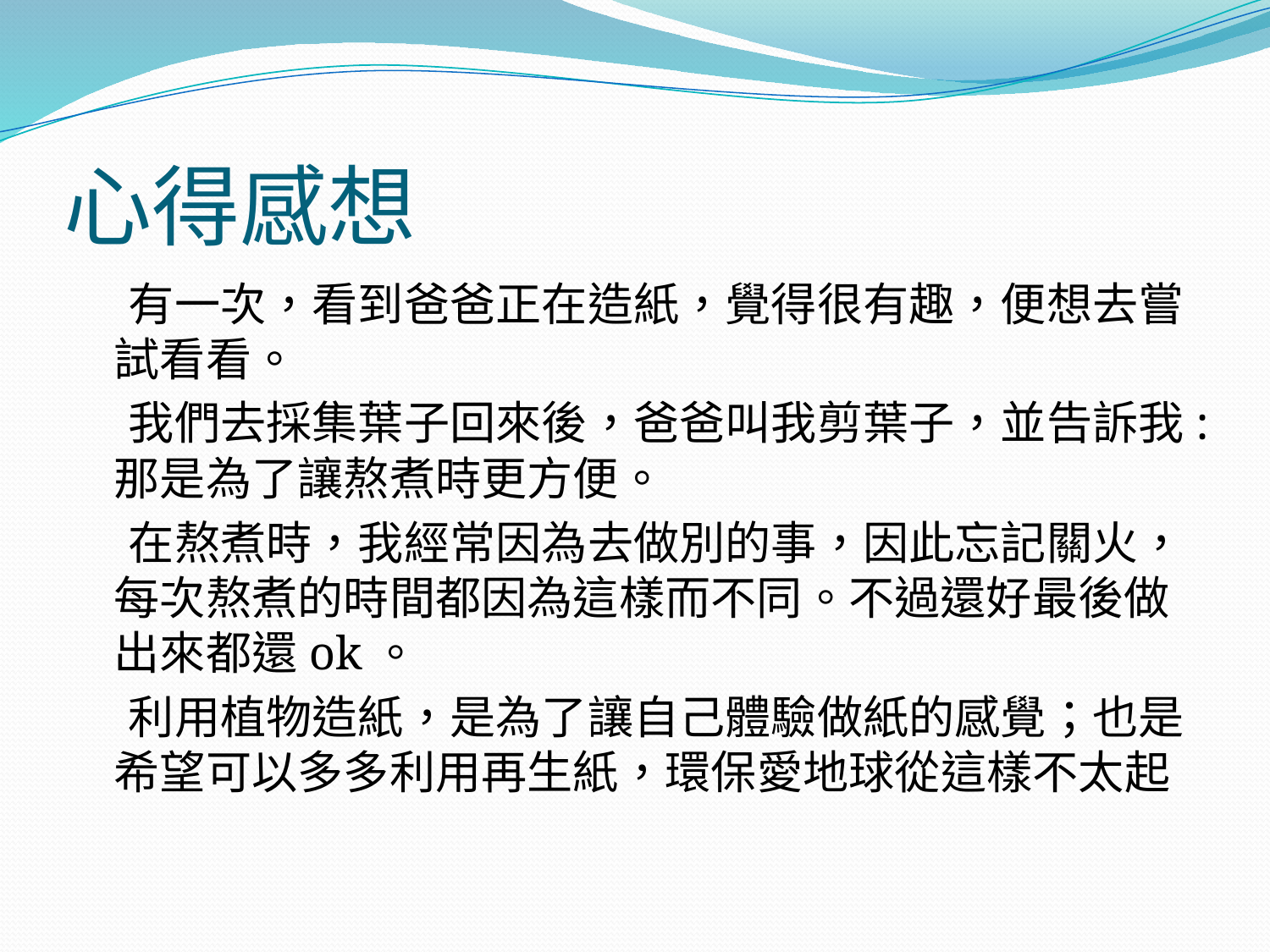

# 心得感想
    有一次，看到爸爸正在造紙，覺得很有趣，便想去嘗試看看。
    我們去採集葉子回來後，爸爸叫我剪葉子，並告訴我:那是為了讓熬煮時更方便。
    在熬煮時，我經常因為去做別的事，因此忘記關火，每次熬煮的時間都因為這樣而不同。不過還好最後做出來都還ok。
    利用植物造紙，是為了讓自己體驗做紙的感覺；也是希望可以多多利用再生紙，環保愛地球從這樣不太起